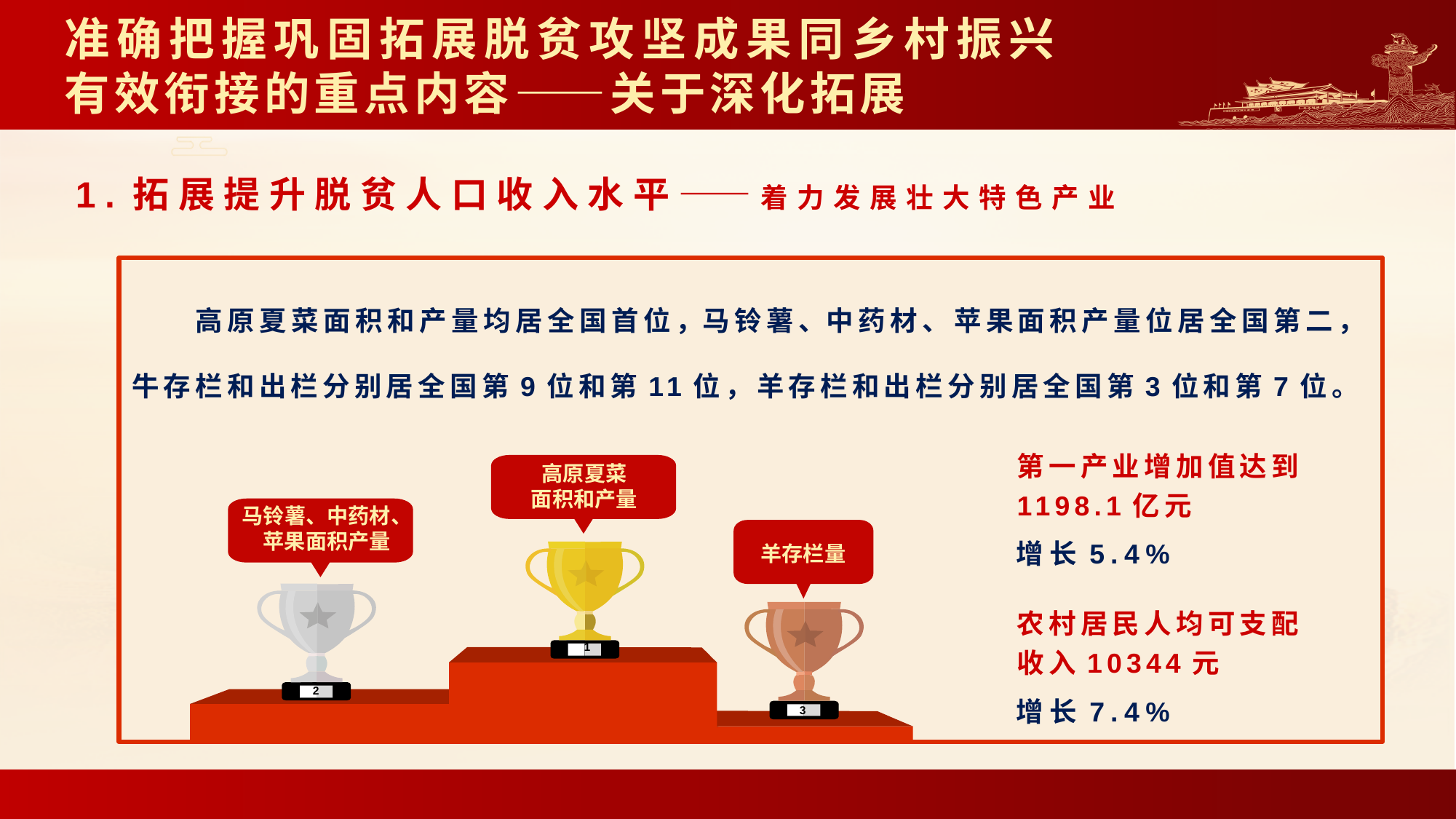

# 准确把握巩固拓展脱贫攻坚成果同乡村振兴有效衔接的重点内容——关于深化拓展
1.拓展提升脱贫人口收入水平——着力发展壮大特色产业
高原夏菜面积和产量均居全国首位，马铃薯、中药材、苹果面积产量位居全国第二，牛存栏和出栏分别居全国第9位和第11位，羊存栏和出栏分别居全国第3位和第7位。
第一产业增加值达到
1198.1亿元
增长5.4%
高原夏菜
面积和产量

马铃薯、中药材、苹果面积产量

羊存栏量

1

2

农村居民人均可支配收入10344元
增长7.4%

3